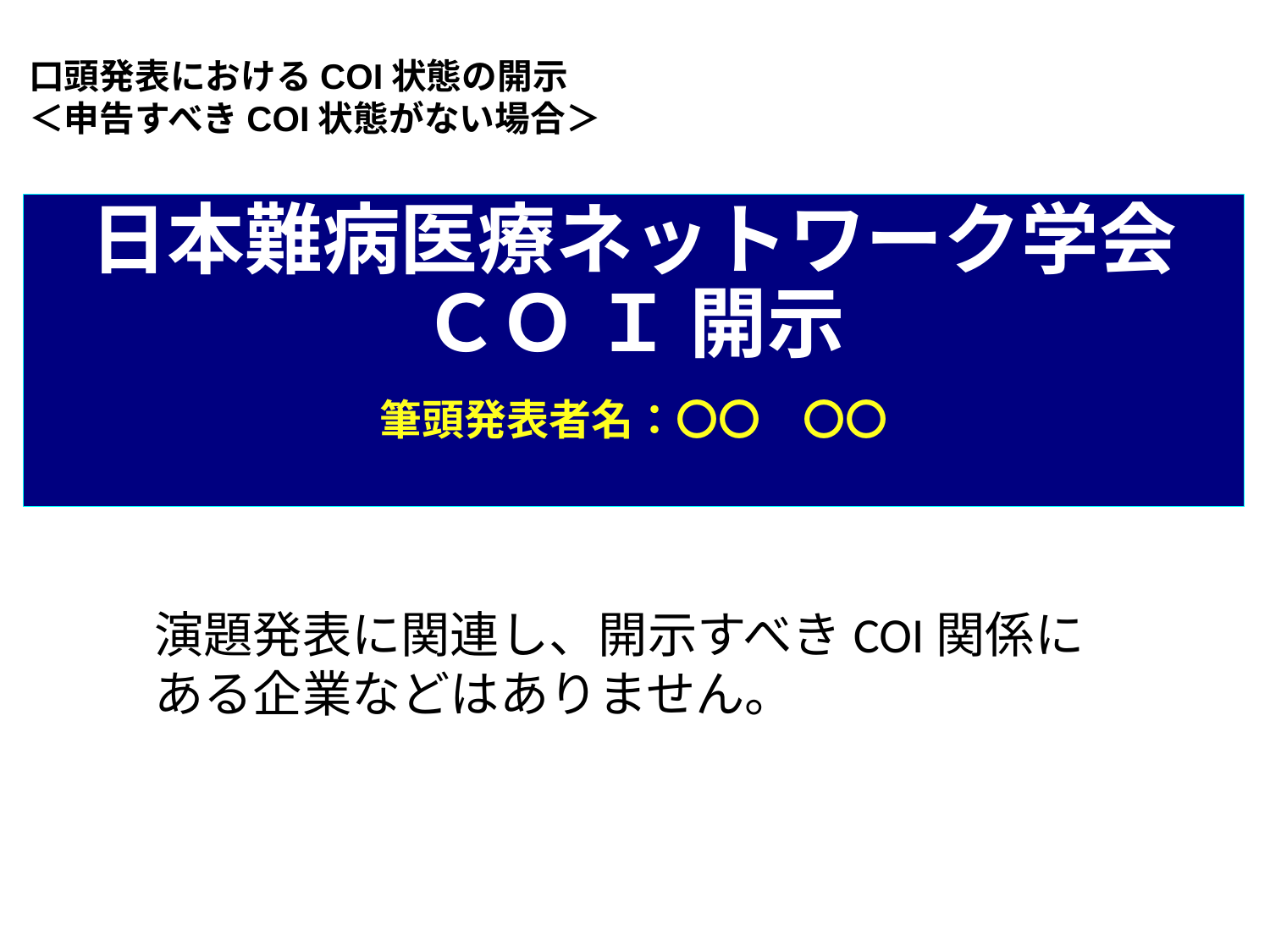

口頭発表におけるCOI状態の開示
＜申告すべきCOI状態がない場合＞
日本難病医療ネットワーク学会
ＣＯ Ｉ 開示
　
筆頭発表者名：〇〇　〇〇
演題発表に関連し、開示すべきCOI関係にある企業などはありません。